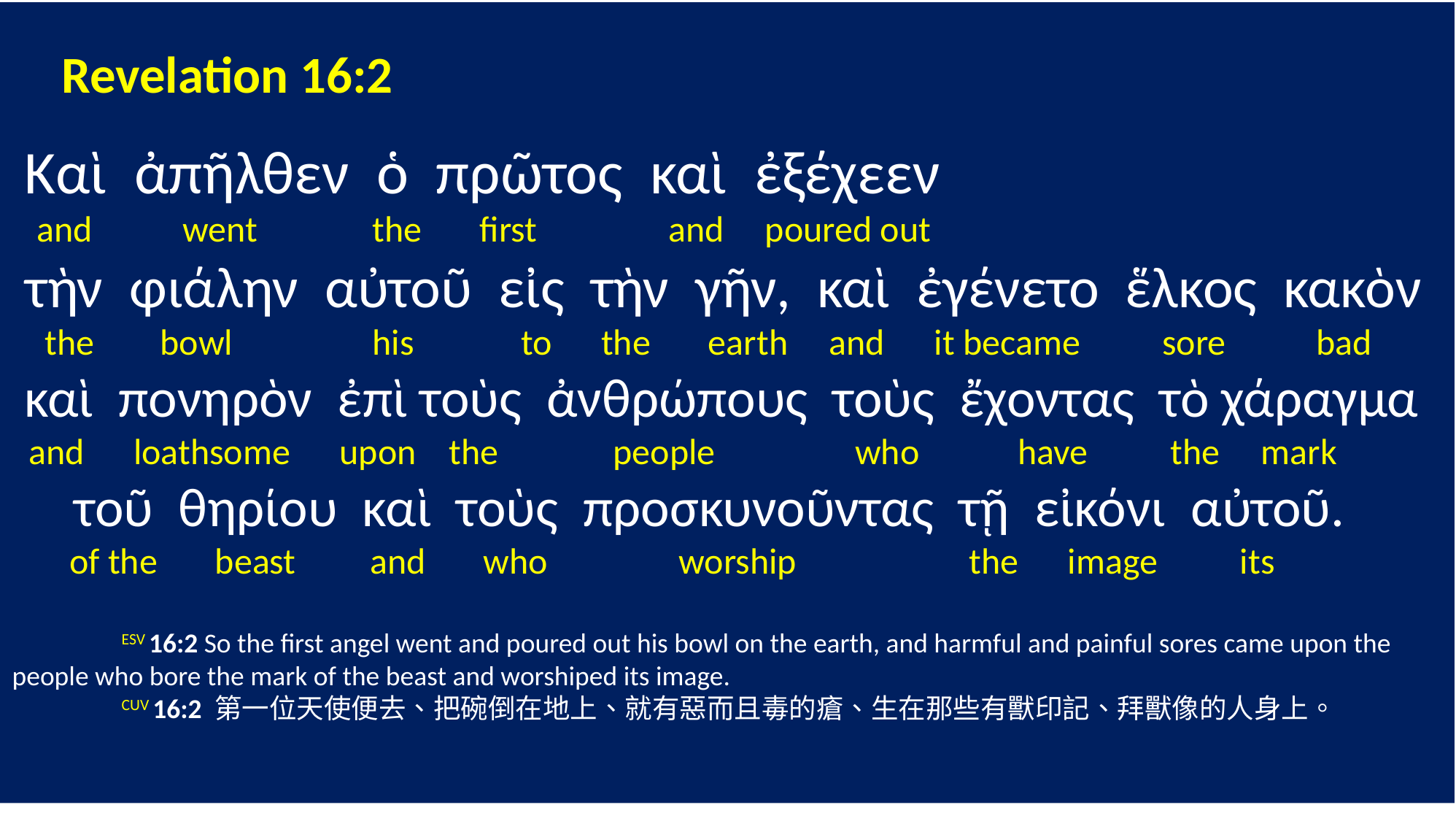

Revelation 16:2

 Καὶ  ἀπῆλθεν  ὁ  πρῶτος  καὶ  ἐξέχεεν
   and           went              the       first                and     poured out
 τὴν  φιάλην  αὐτοῦ  εἰς  τὴν  γῆν,  καὶ  ἐγένετο  ἕλκος  κακὸν
    the        bowl                 his             to      the       earth     and      it became          sore           bad
 καὶ  πονηρὸν  ἐπὶ τοὺς  ἀνθρώπους  τοὺς  ἔχοντας  τὸ χάραγμα
  and      loathsome      upon    the              people                 who            have          the     mark
     τοῦ  θηρίου  καὶ  τοὺς  προσκυνοῦντας  τῇ  εἰκόνι  αὐτοῦ.
       of the       beast         and       who                worship                     the      image          its

	ESV 16:2 So the first angel went and poured out his bowl on the earth, and harmful and painful sores came upon the people who bore the mark of the beast and worshiped its image.
	CUV 16:2 第一位天使便去、把碗倒在地上、就有惡而且毒的瘡、生在那些有獸印記、拜獸像的人身上。